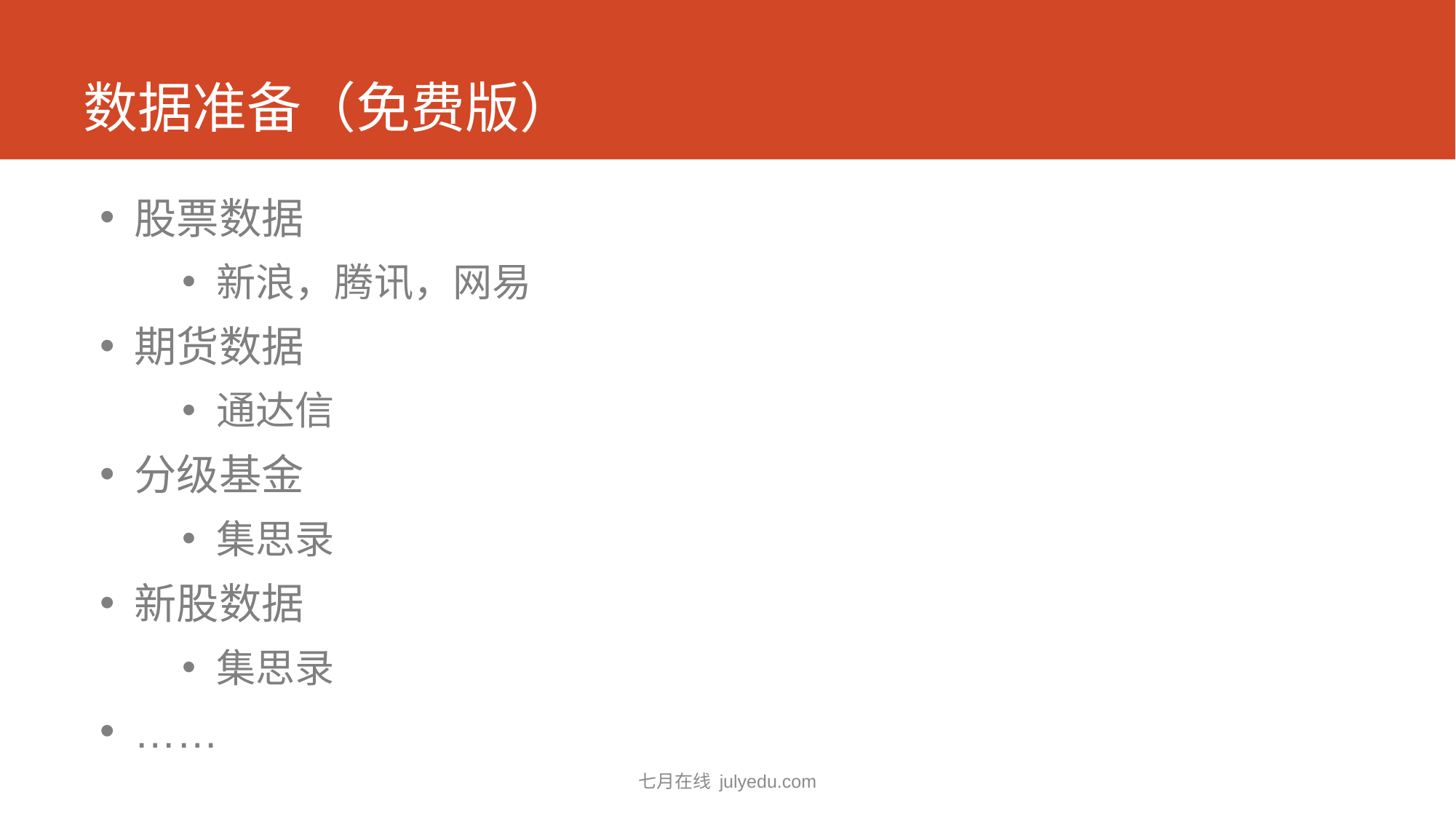

# 数据准备（免费版）
股票数据
新浪，腾讯，网易
期货数据
通达信
分级基金
集思录
新股数据
集思录
……
七月在线 julyedu.com